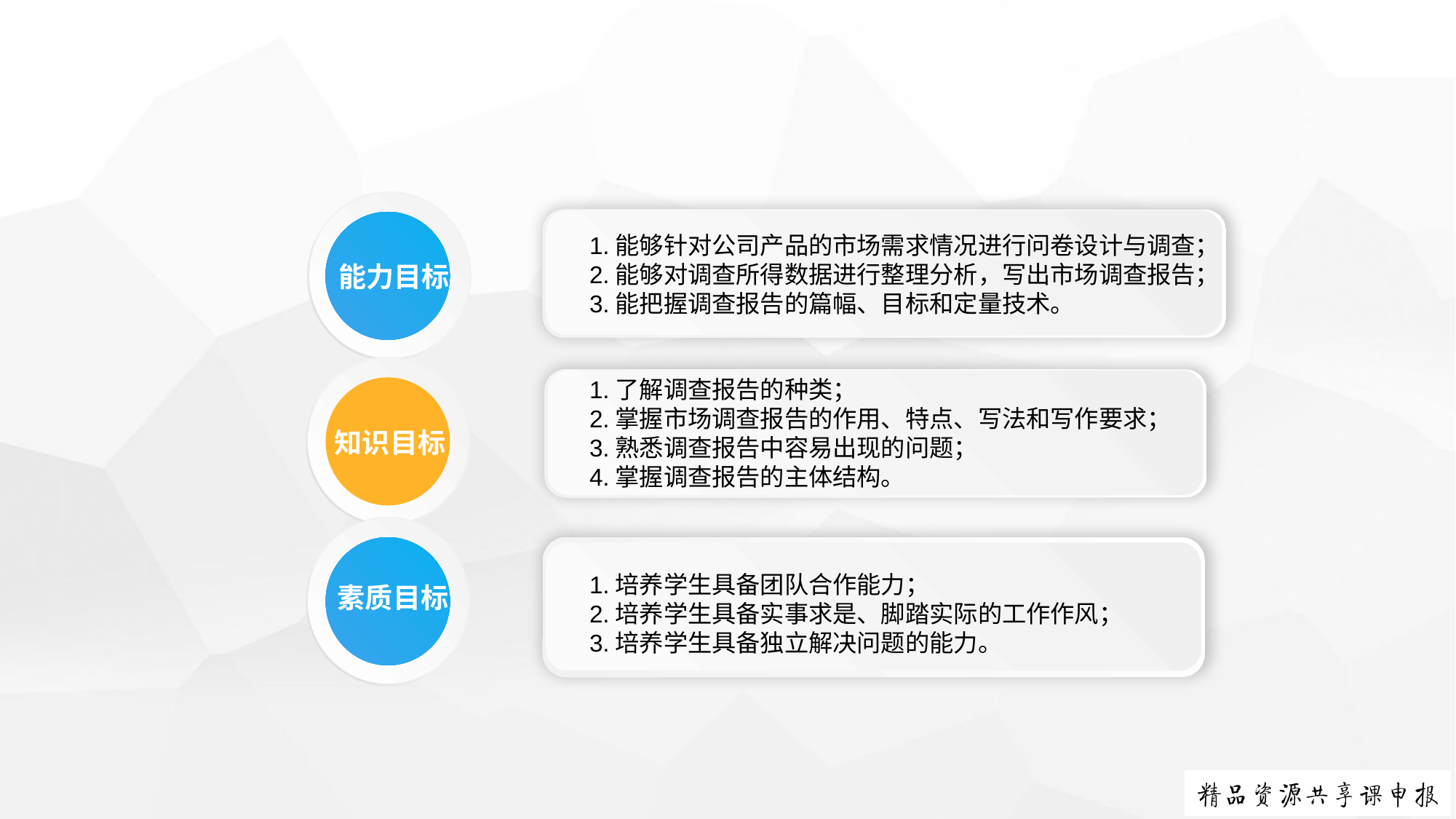

能力目标
1.能够针对公司产品的市场需求情况进行问卷设计与调查；
2.能够对调查所得数据进行整理分析，写出市场调查报告；
3.能把握调查报告的篇幅、目标和定量技术。

1.了解调查报告的种类；
2.掌握市场调查报告的作用、特点、写法和写作要求；
3.熟悉调查报告中容易出现的问题；
4.掌握调查报告的主体结构。

知识目标

素质目标
1.培养学生具备团队合作能力；
2.培养学生具备实事求是、脚踏实际的工作作风；
3.培养学生具备独立解决问题的能力。